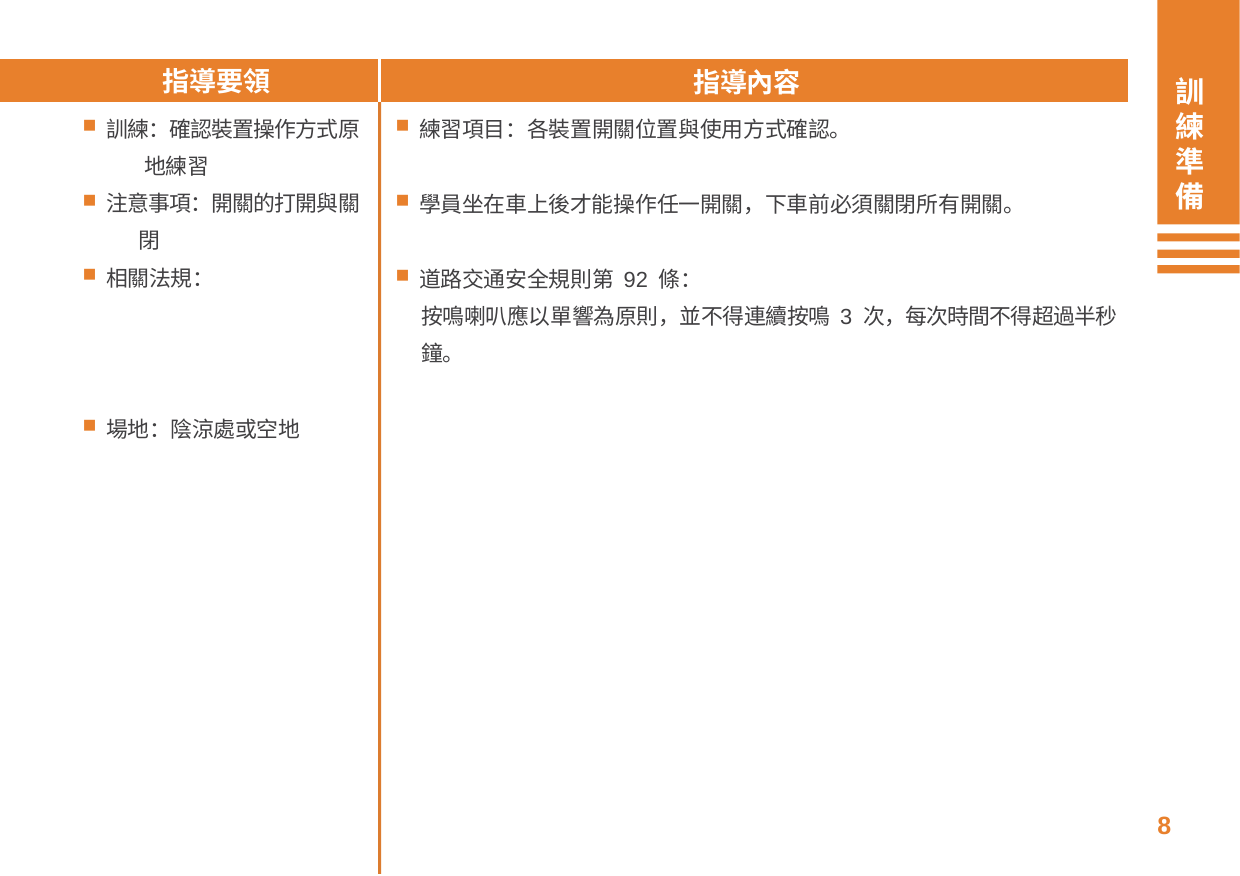

指導要領
指導內容
訓練準備
訓練：確認裝置操作方式原	地練習
注意事項：開關的打開與關	閉
相關法規：
練習項目：各裝置開關位置與使用方式確認。
學員坐在車上後才能操作任一開關，下車前必須關閉所有開關。

道路交通安全規則第 92 條：
按鳴喇叭應以單響為原則，並不得連續按鳴 3 次，每次時間不得超過半秒鐘。
場地：陰涼處或空地
8